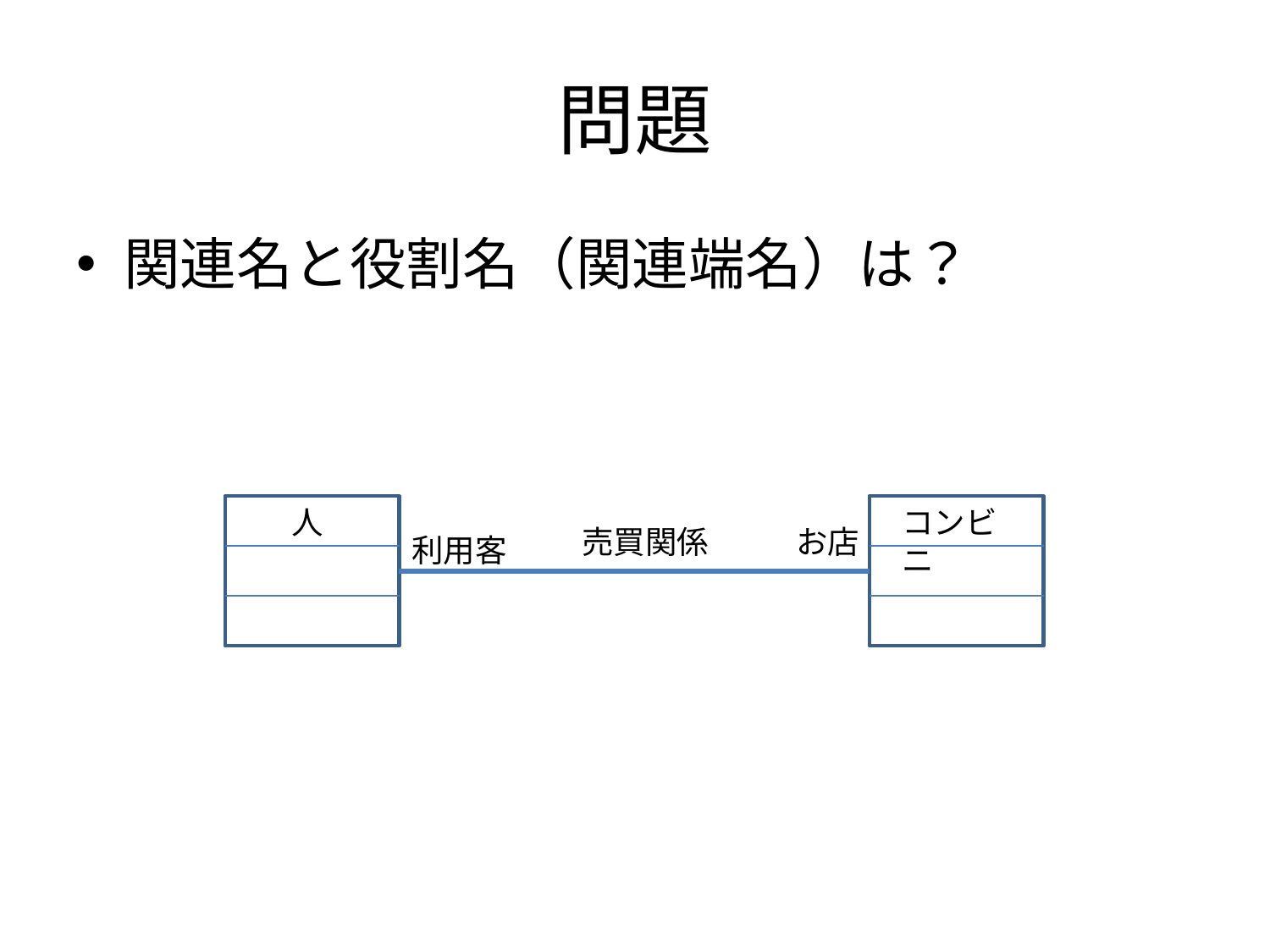

# 問題
関連名と役割名（関連端名）は？

人

コンビニ
売買関係
お店
利用客